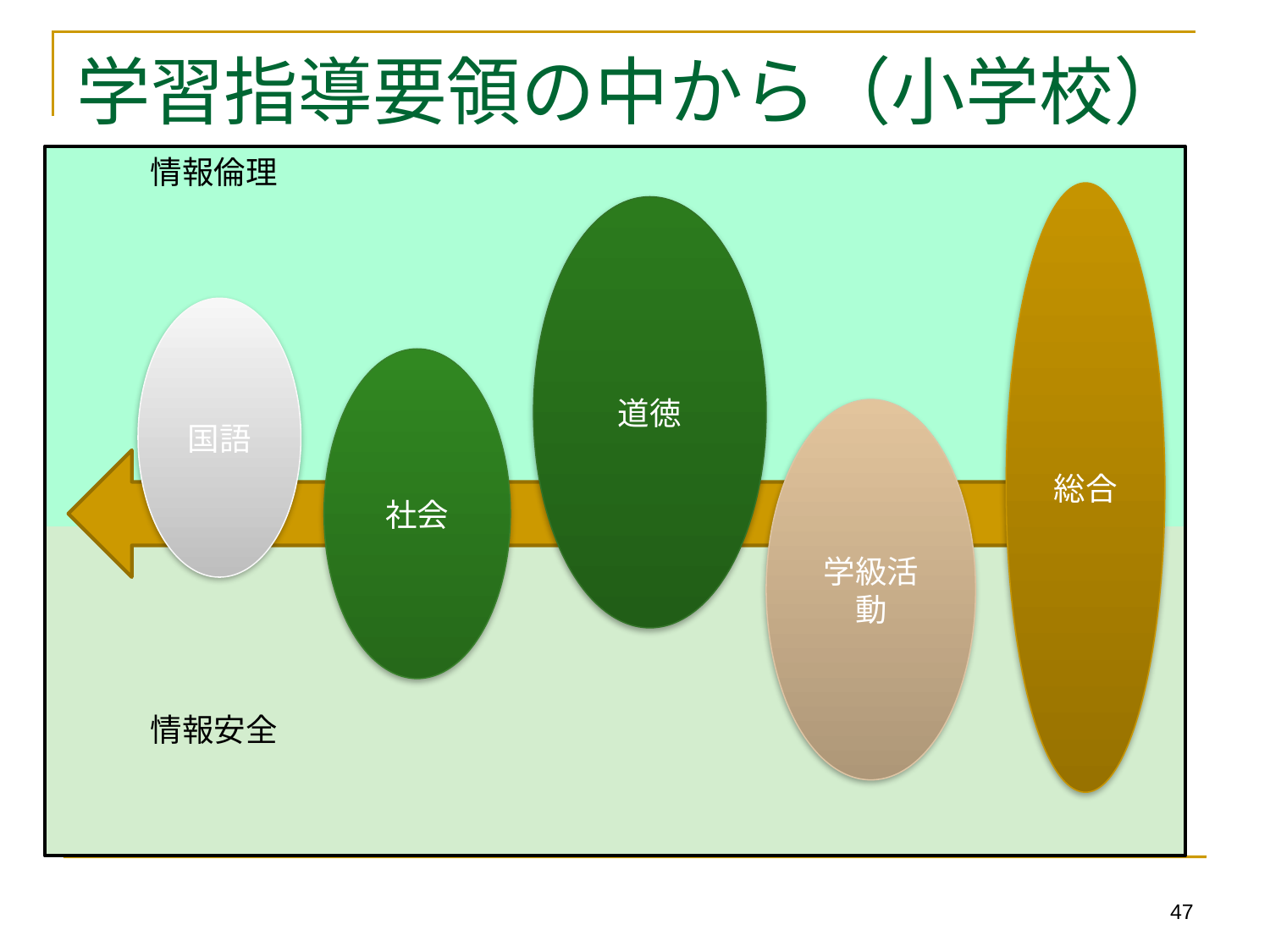

# 学習指導要領の中から（小学校）

情報倫理
総合
道徳
国語
社会
学級活動

情報安全
47